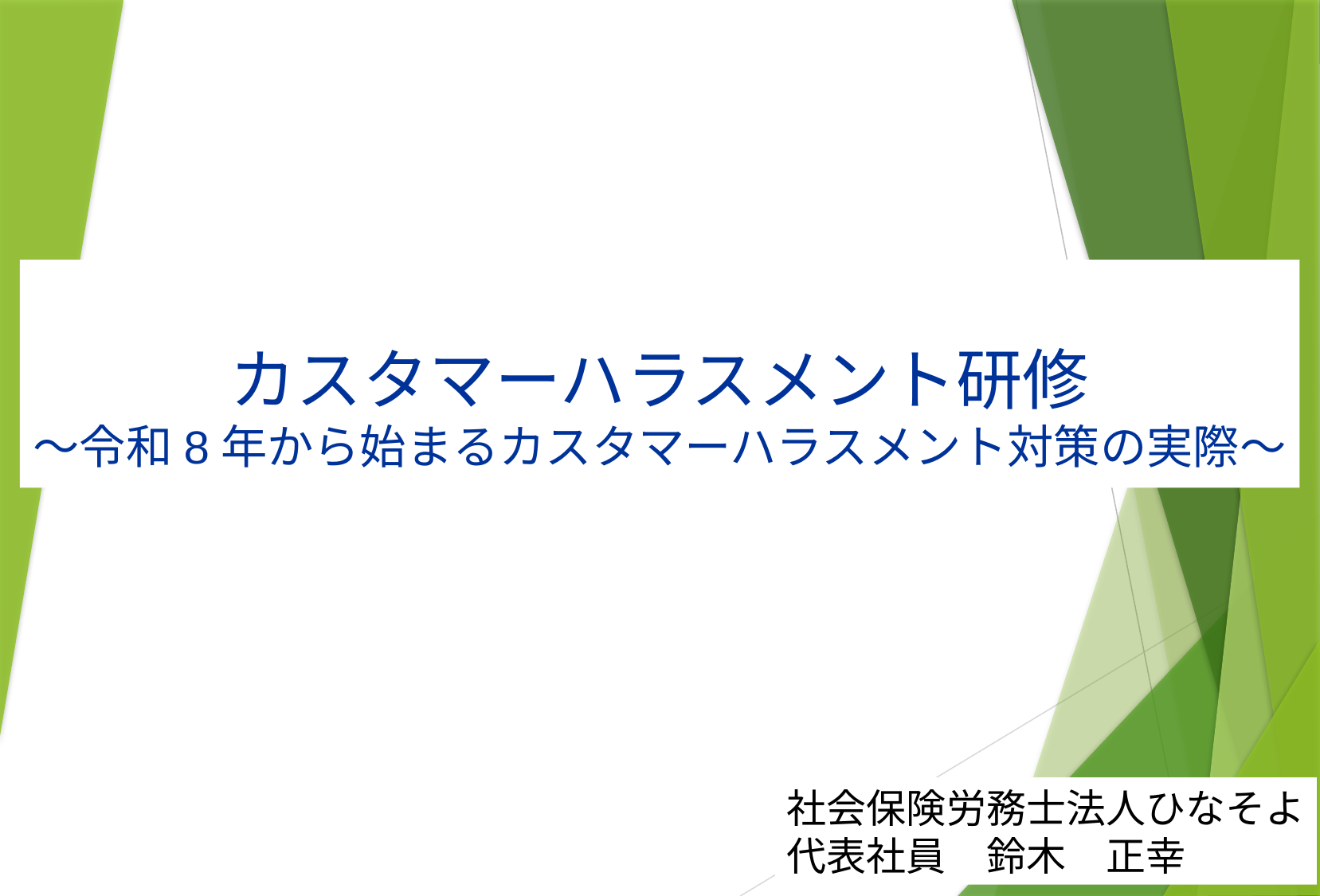

カスタマーハラスメント研修
～令和8年から始まるカスタマーハラスメント対策の実際～
社会保険労務士法人ひなそよ
代表社員　鈴木　正幸